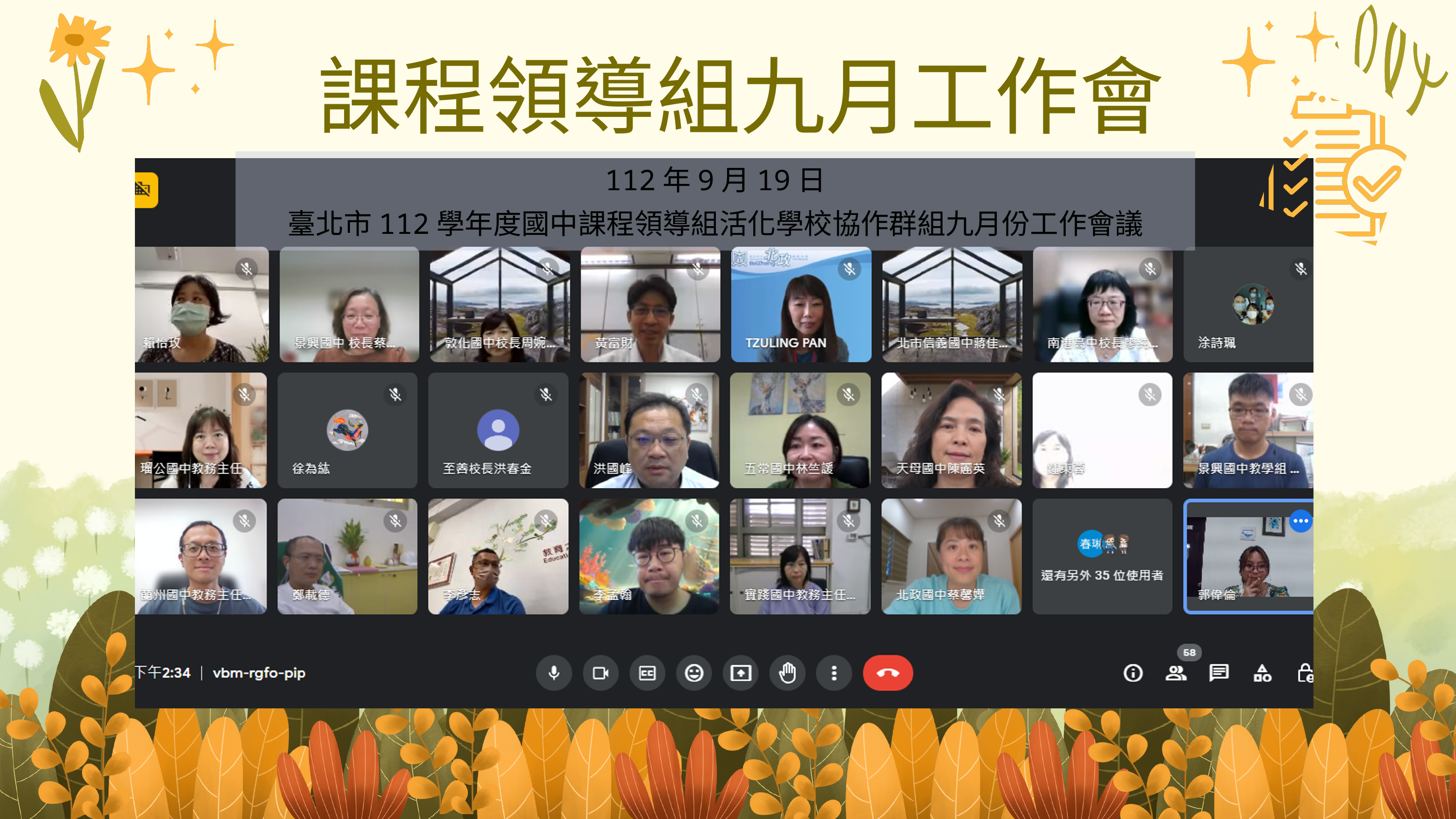

課程領導組九月工作會議
112年9月19日
臺北市112學年度國中課程領導組活化學校協作群組九月份工作會議